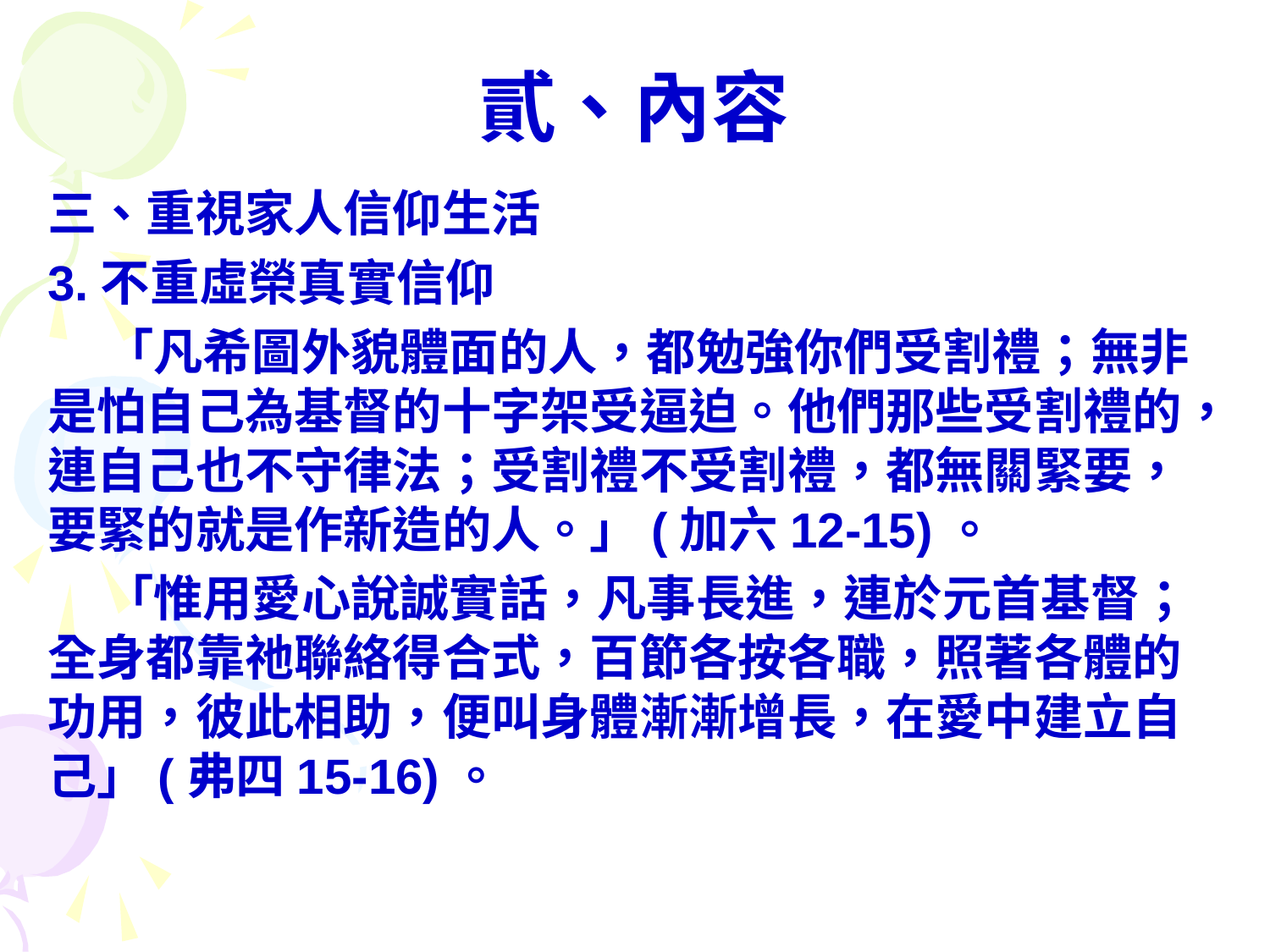

# 貳、內容
三、重視家人信仰生活
3.不重虛榮真實信仰
    「凡希圖外貌體面的人，都勉強你們受割禮；無非是怕自己為基督的十字架受逼迫。他們那些受割禮的，連自己也不守律法；受割禮不受割禮，都無關緊要，要緊的就是作新造的人。」(加六12-15)。
    「惟用愛心說誠實話，凡事長進，連於元首基督；全身都靠祂聯絡得合式，百節各按各職，照著各體的功用，彼此相助，便叫身體漸漸增長，在愛中建立自己」(弗四15-16)。